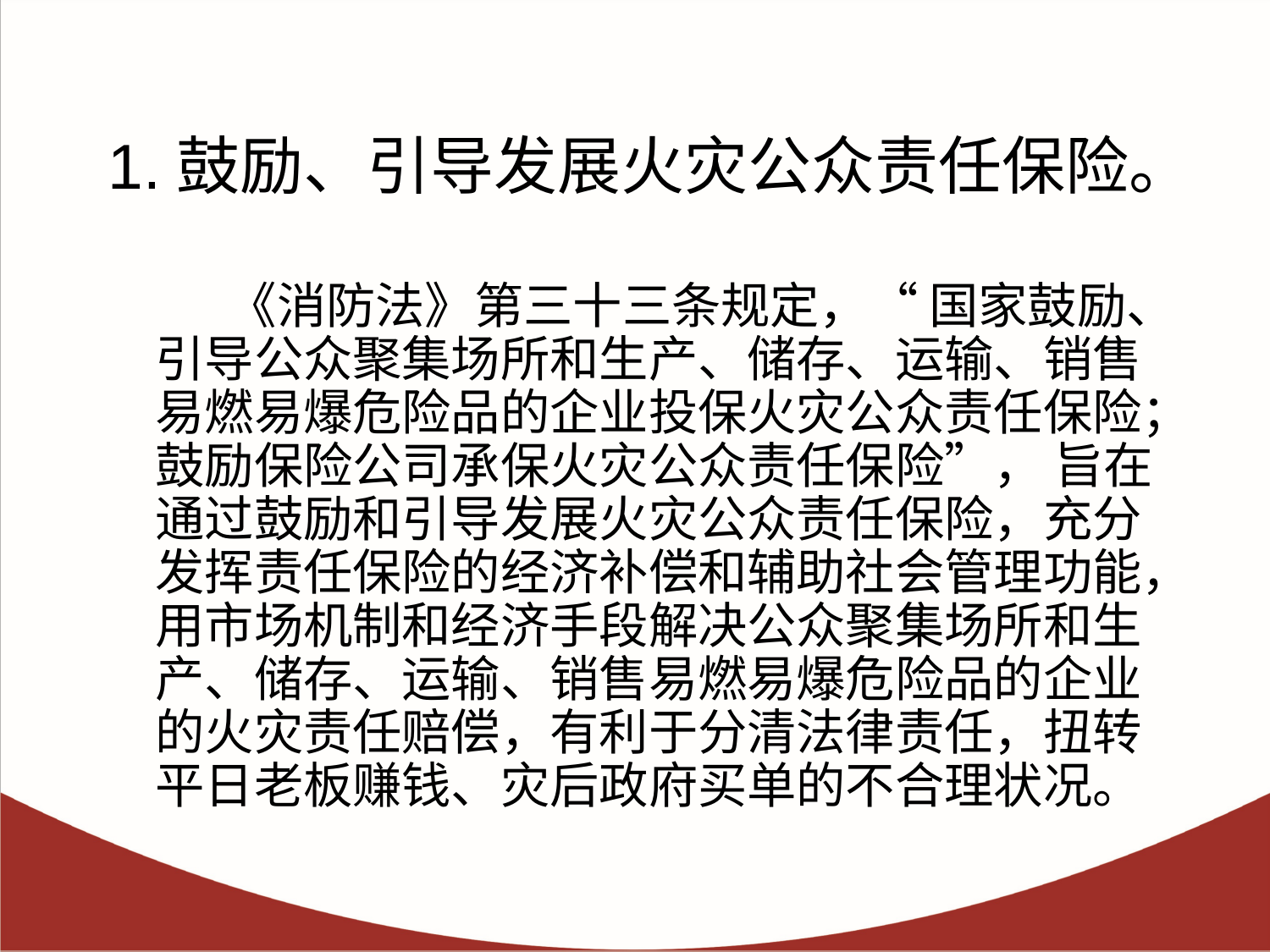

# 1.鼓励、引导发展火灾公众责任保险。
          《消防法》第三十三条规定，“ 国家鼓励、引导公众聚集场所和生产、储存、运输、销售易燃易爆危险品的企业投保火灾公众责任保险；鼓励保险公司承保火灾公众责任保险”， 旨在通过鼓励和引导发展火灾公众责任保险，充分发挥责任保险的经济补偿和辅助社会管理功能，用市场机制和经济手段解决公众聚集场所和生产、储存、运输、销售易燃易爆危险品的企业的火灾责任赔偿，有利于分清法律责任，扭转平日老板赚钱、灾后政府买单的不合理状况。